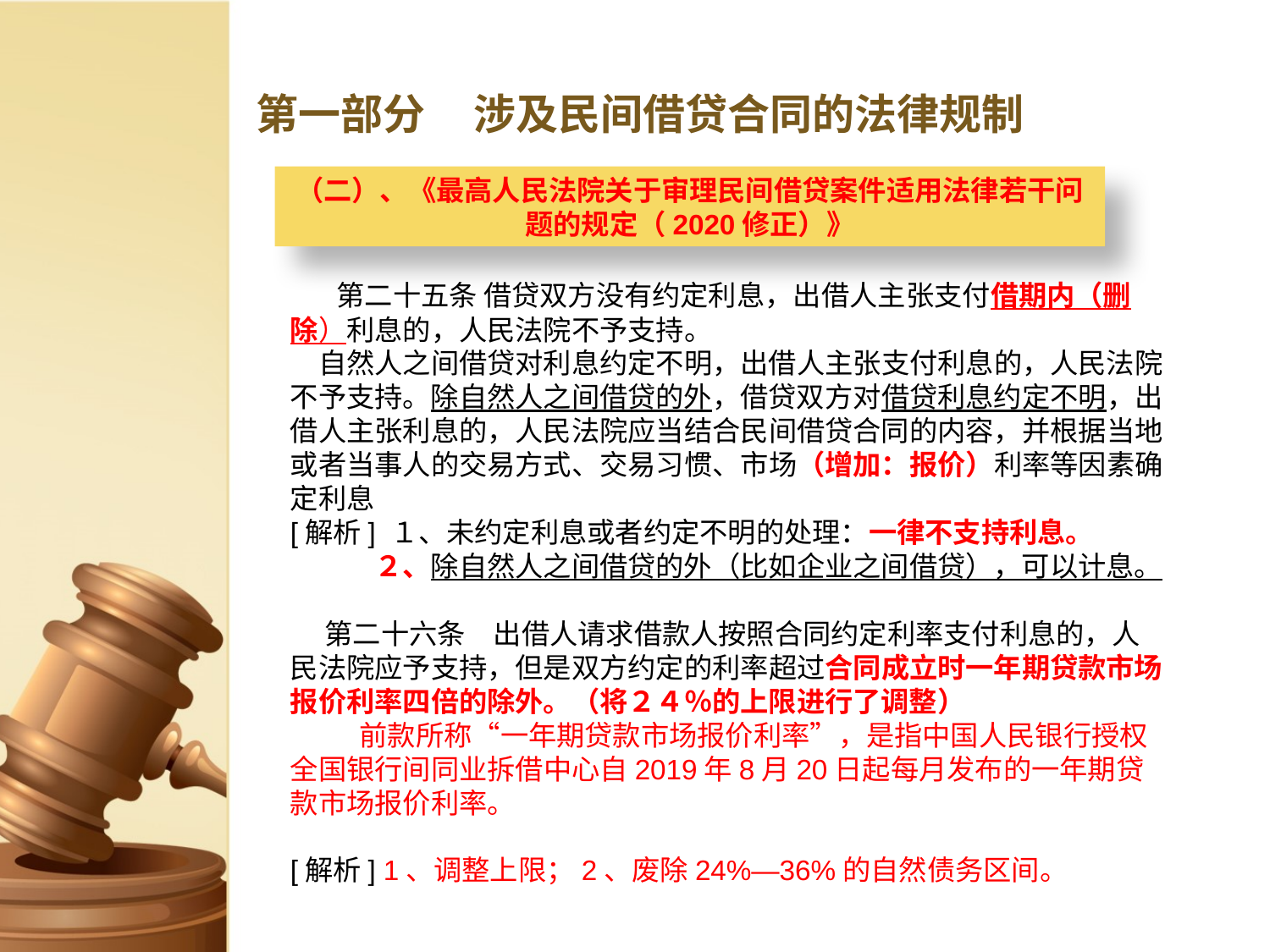

# 第一部分     涉及民间借贷合同的法律规制
（二）、《最高人民法院关于审理民间借贷案件适用法律若干问题的规定（2020修正）》
 　第二十五条 借贷双方没有约定利息，出借人主张支付借期内（删除）利息的，人民法院不予支持。
　自然人之间借贷对利息约定不明，出借人主张支付利息的，人民法院不予支持。除自然人之间借贷的外，借贷双方对借贷利息约定不明，出借人主张利息的，人民法院应当结合民间借贷合同的内容，并根据当地或者当事人的交易方式、交易习惯、市场（增加：报价）利率等因素确定利息
[解析] １、未约定利息或者约定不明的处理：一律不支持利息。
　　　２、除自然人之间借贷的外（比如企业之间借贷），可以计息。

　 第二十六条　出借人请求借款人按照合同约定利率支付利息的，人民法院应予支持，但是双方约定的利率超过合同成立时一年期贷款市场报价利率四倍的除外。（将２４％的上限进行了调整）
 　　前款所称“一年期贷款市场报价利率”，是指中国人民银行授权全国银行间同业拆借中心自2019年8月20日起每月发布的一年期贷款市场报价利率。

[解析] 1、调整上限；2、废除24%—36%的自然债务区间。